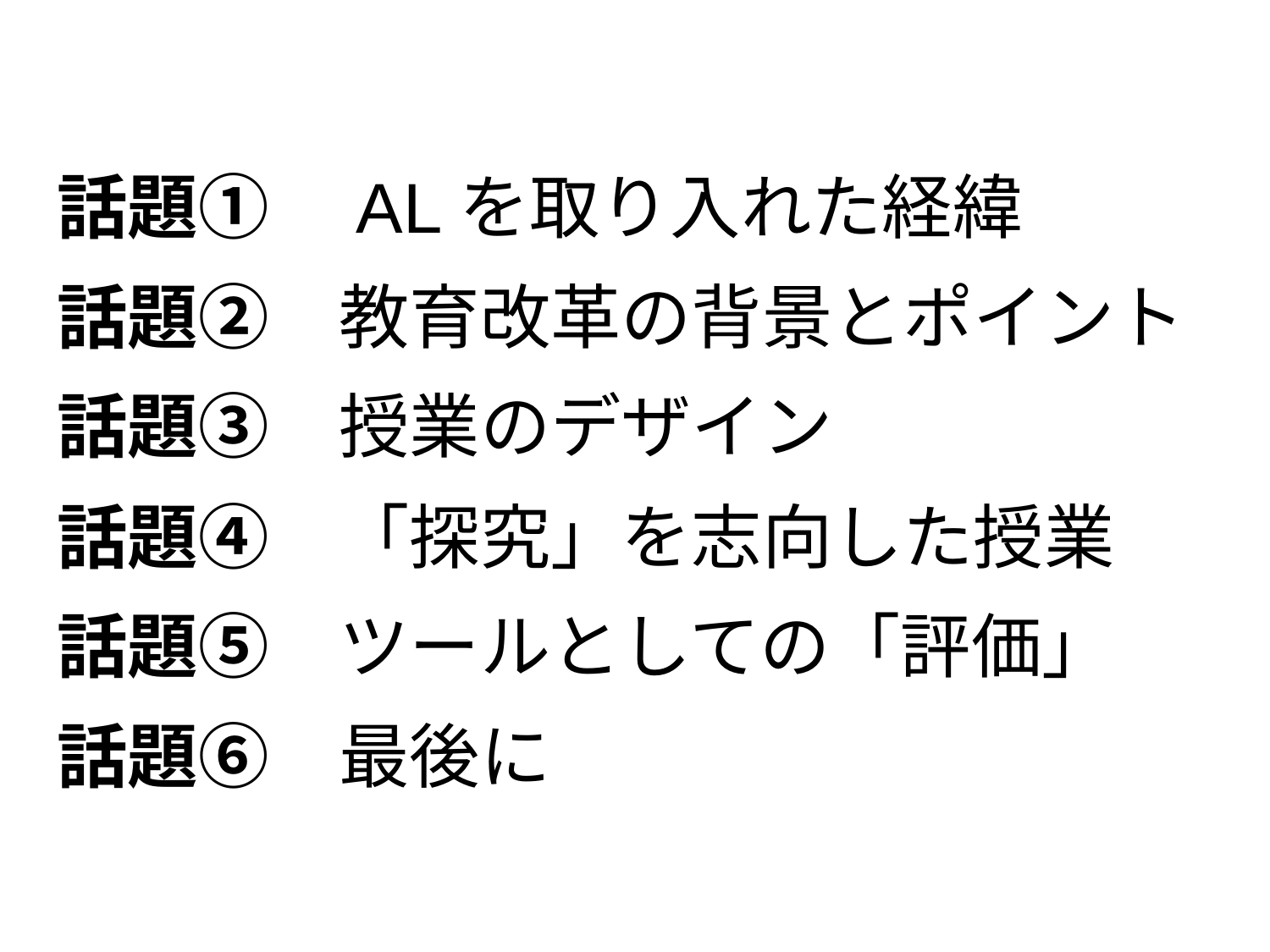

話題①　ALを取り入れた経緯

話題②　教育改革の背景とポイント

話題③　授業のデザイン

話題④　「探究」を志向した授業

話題⑤　ツールとしての「評価」

話題⑥　最後に